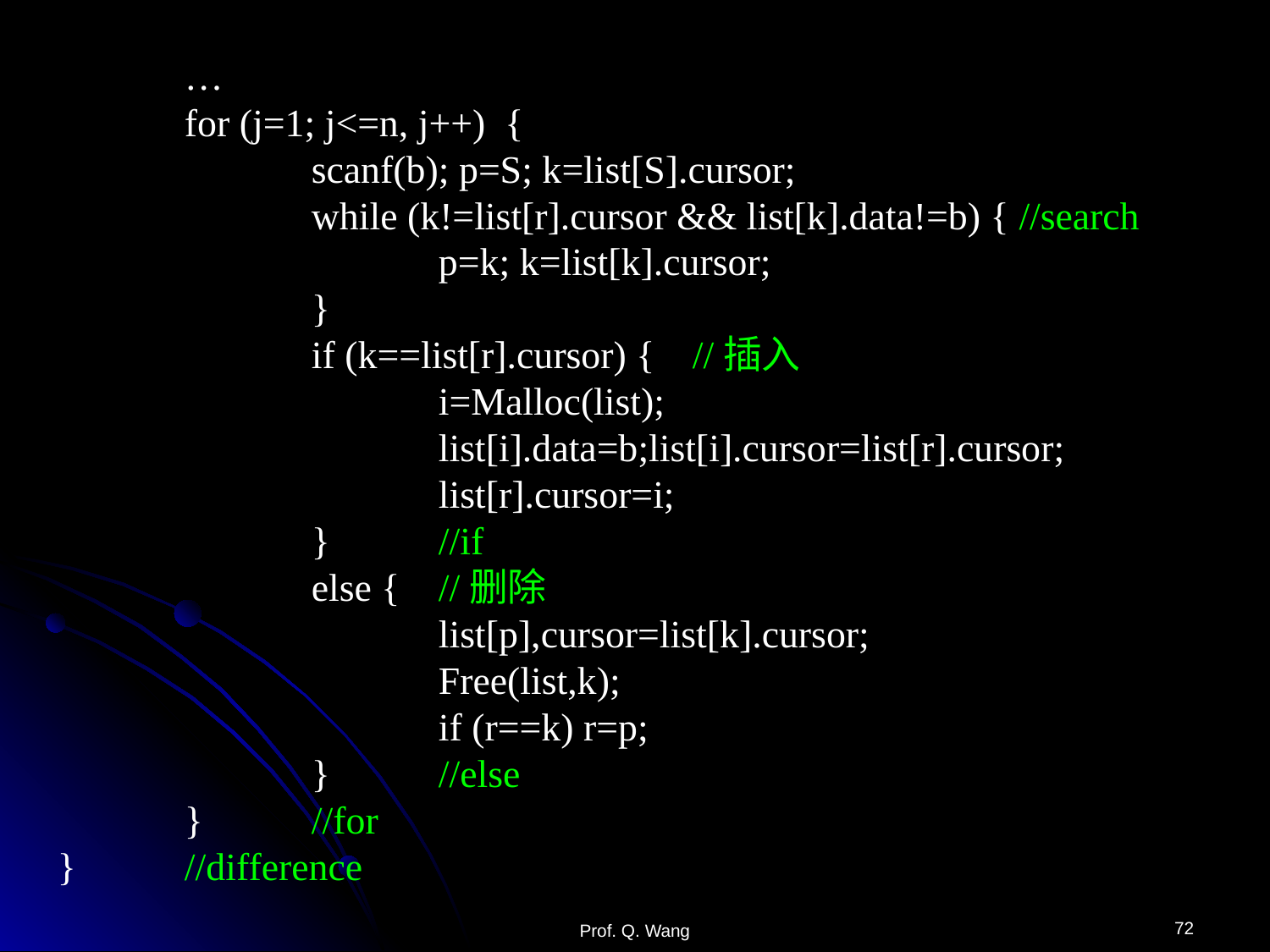

…
	for (j=1; j<=n, j++)  {
		scanf(b); p=S; k=list[S].cursor;
		while (k!=list[r].cursor && list[k].data!=b) { //search
			p=k; k=list[k].cursor;
		}
		if (k==list[r].cursor) {	//插入
			i=Malloc(list);
			list[i].data=b;list[i].cursor=list[r].cursor;
			list[r].cursor=i;
		} 	//if
		else {	//删除
			list[p],cursor=list[k].cursor;
			Free(list,k);
			if (r==k) r=p;
		} 	//else
	}	//for
}	//difference

72

Prof. Q. Wang